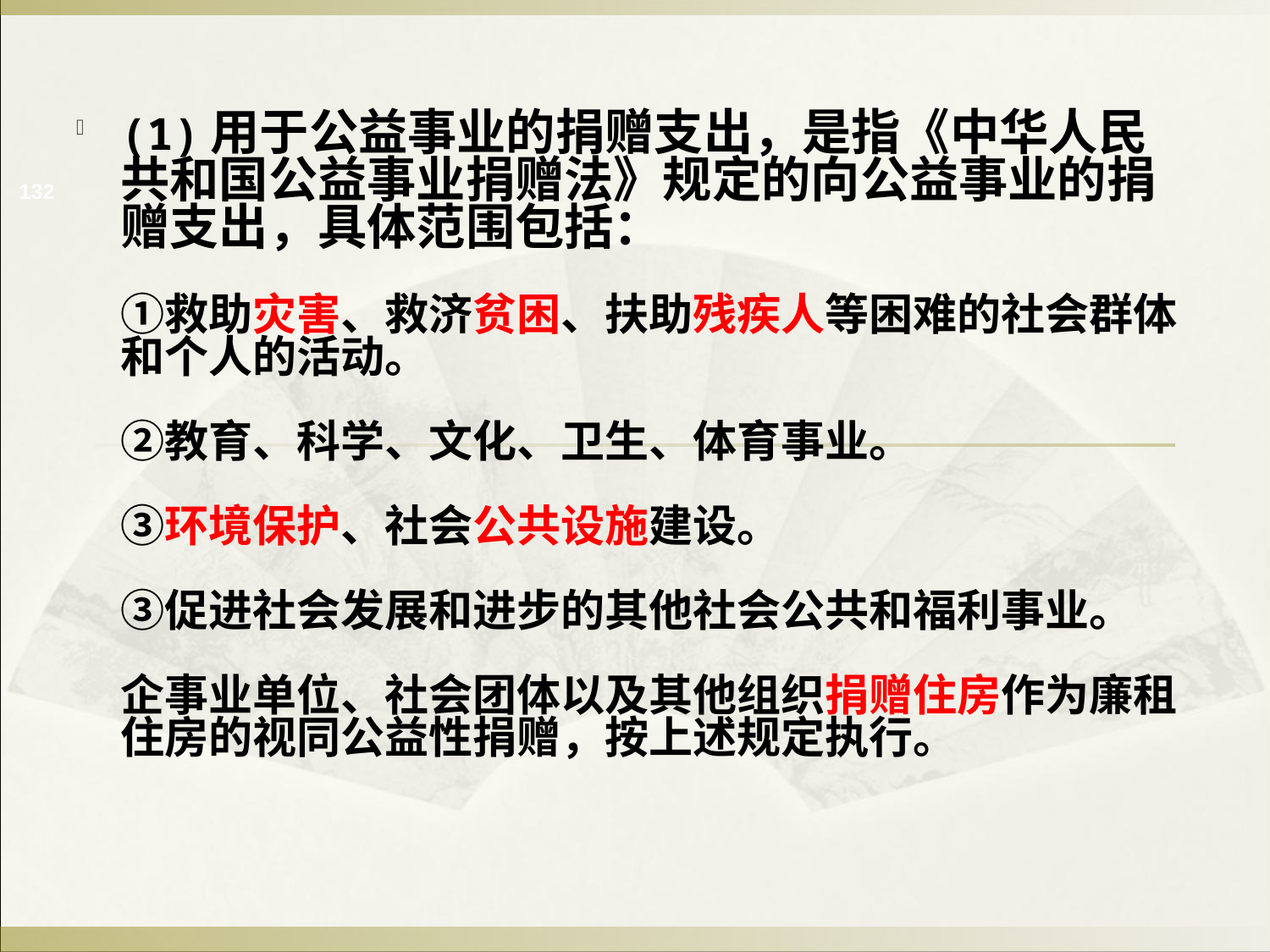

(1)用于公益事业的捐赠支出，是指《中华人民共和国公益事业捐赠法》规定的向公益事业的捐赠支出，具体范围包括：
①救助灾害、救济贫困、扶助残疾人等困难的社会群体和个人的活动。
②教育、科学、文化、卫生、体育事业。
③环境保护、社会公共设施建设。
③促进社会发展和进步的其他社会公共和福利事业。
企事业单位、社会团体以及其他组织捐赠住房作为廉租住房的视同公益性捐赠，按上述规定执行。
132